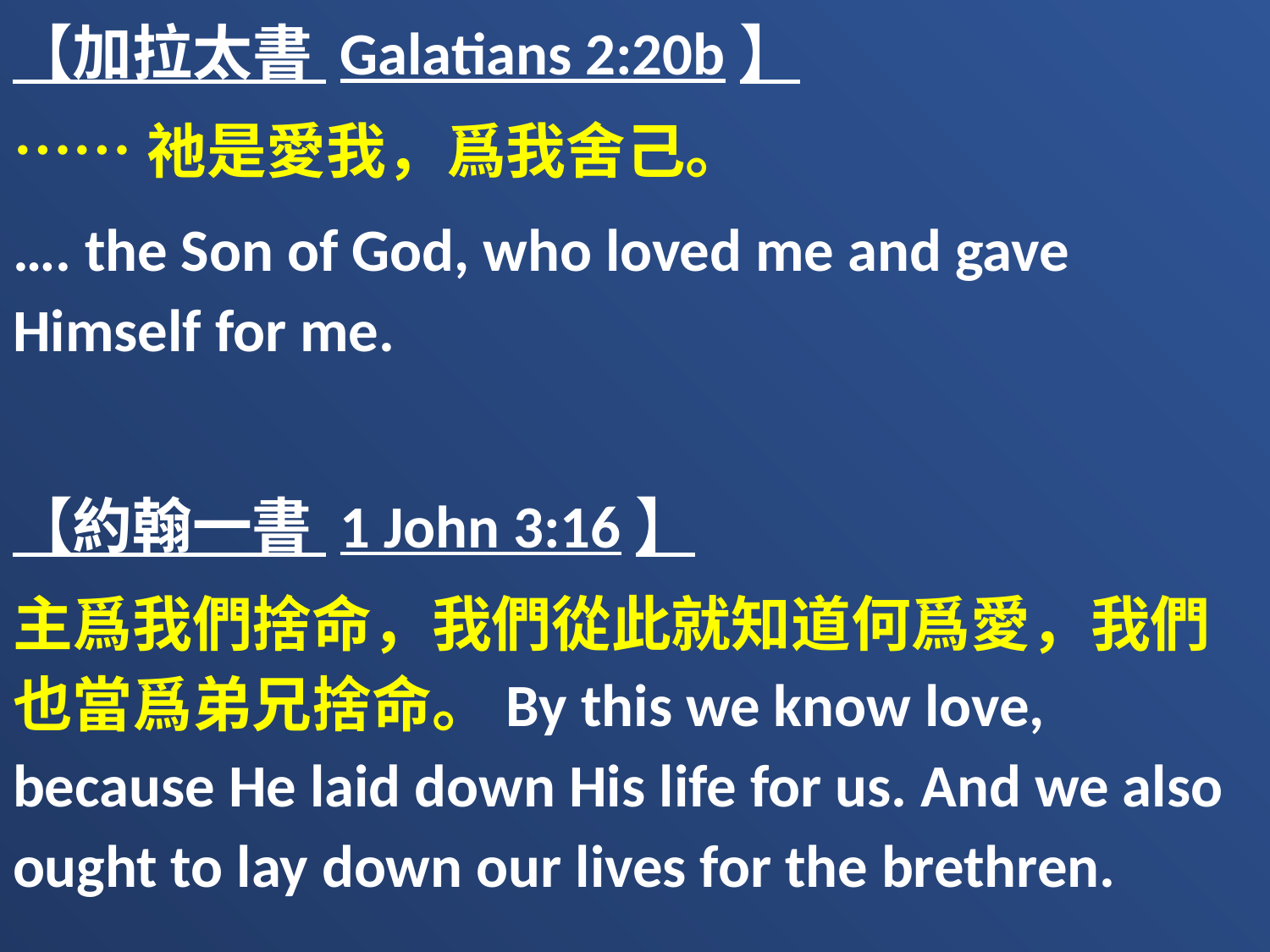

【加拉太書 Galatians 2:20b】
……祂是愛我，爲我舍己。
…. the Son of God, who loved me and gave Himself for me.

【約翰一書 1 John 3:16】
主爲我們捨命，我們從此就知道何爲愛，我們也當爲弟兄捨命。By this we know love, because He laid down His life for us. And we also ought to lay down our lives for the brethren.